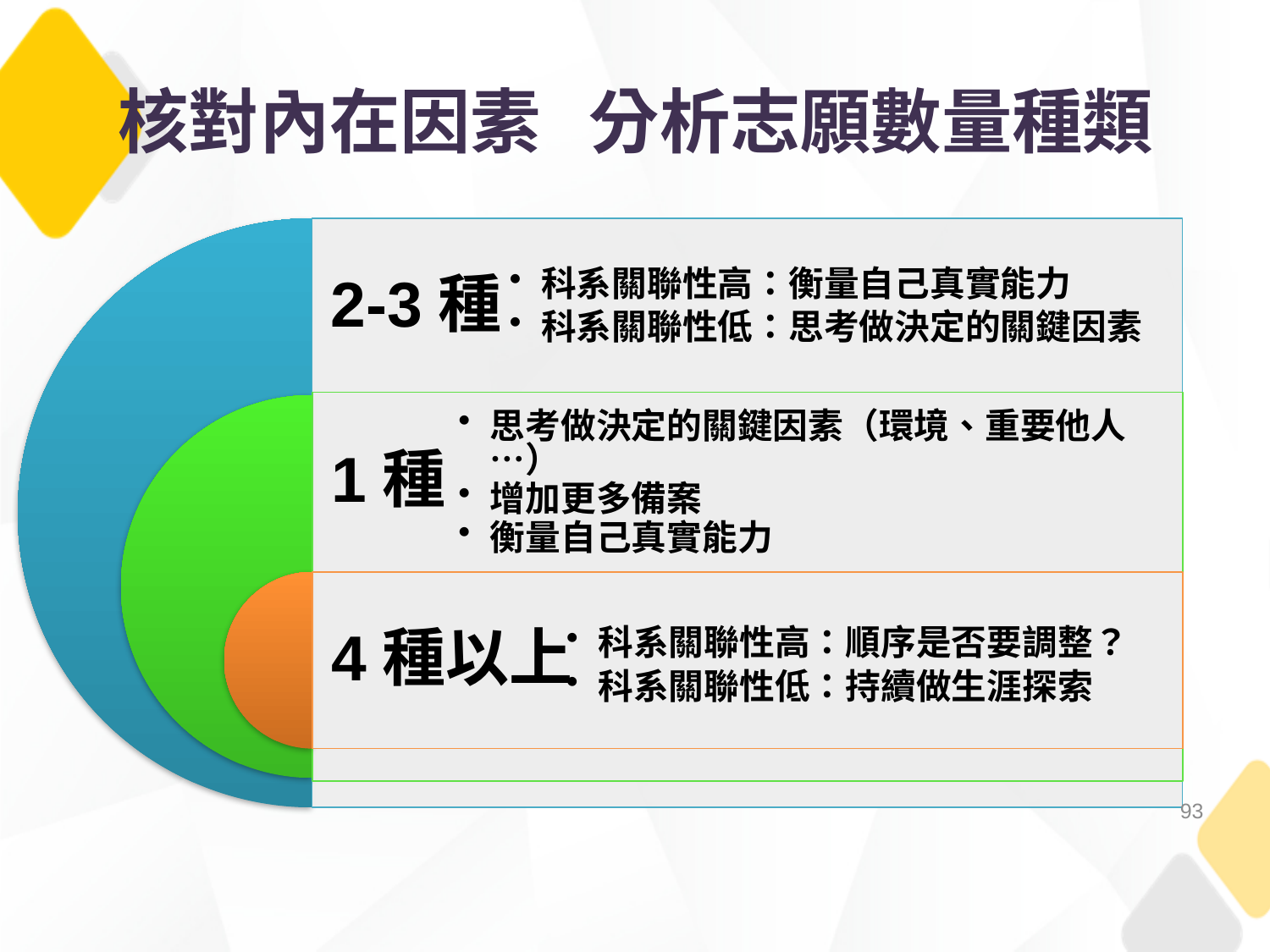

核對內在因素   分析志願數量種類
2-3種
1種
4種以上
科系關聯性高：衡量自己真實能力
科系關聯性低：思考做決定的關鍵因素
思考做決定的關鍵因素（環境、重要他人…）
增加更多備案
衡量自己真實能力
科系關聯性高：順序是否要調整？
科系關聯性低：持續做生涯探索
93